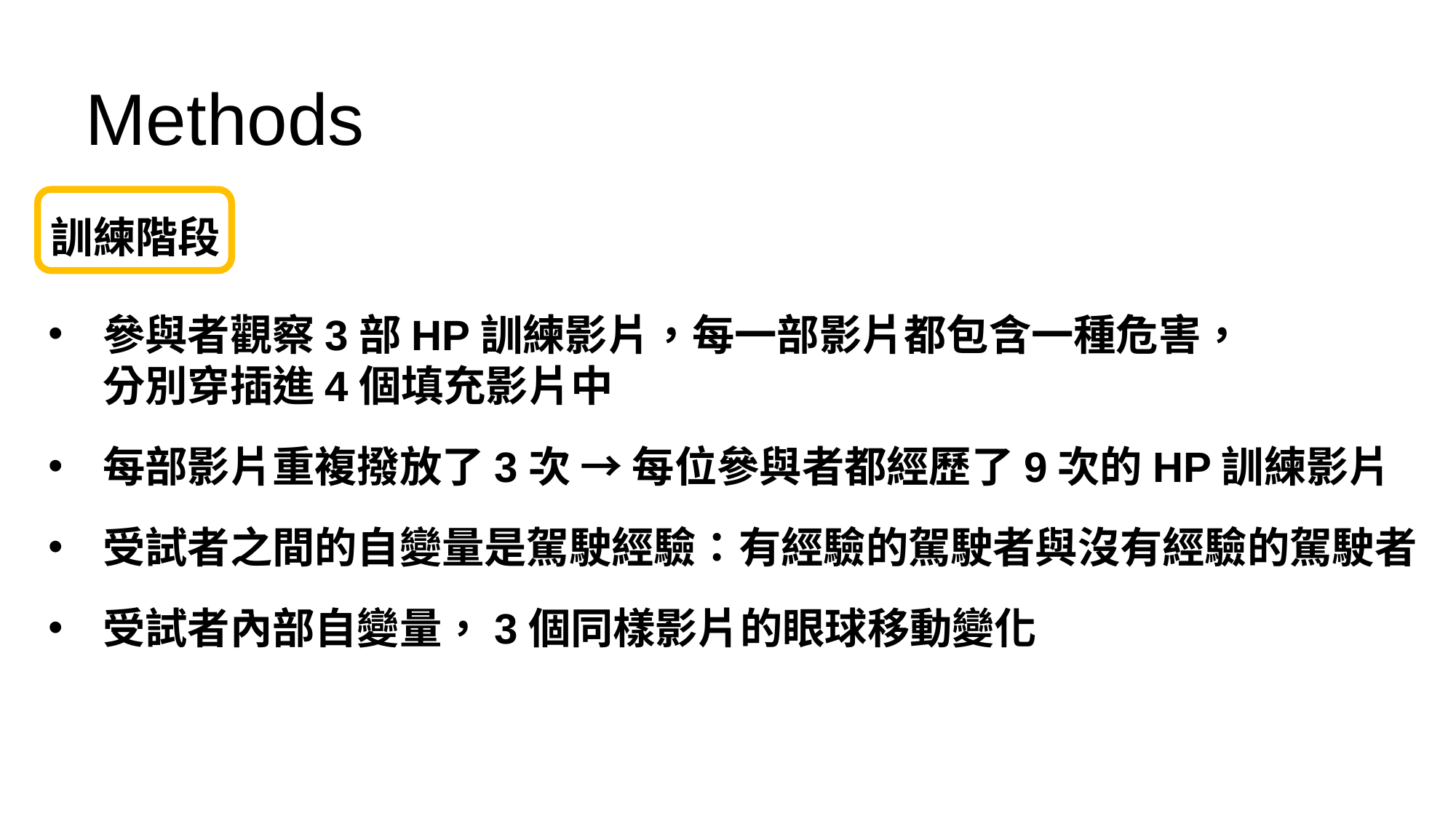

Methods

訓練階段
參與者觀察3部HP訓練影片，每一部影片都包含一種危害，分別穿插進4個填充影片中
每部影片重複撥放了3次 → 每位參與者都經歷了9次的HP訓練影片
受試者之間的自變量是駕駛經驗：有經驗的駕駛者與沒有經驗的駕駛者
受試者內部自變量，3個同樣影片的眼球移動變化